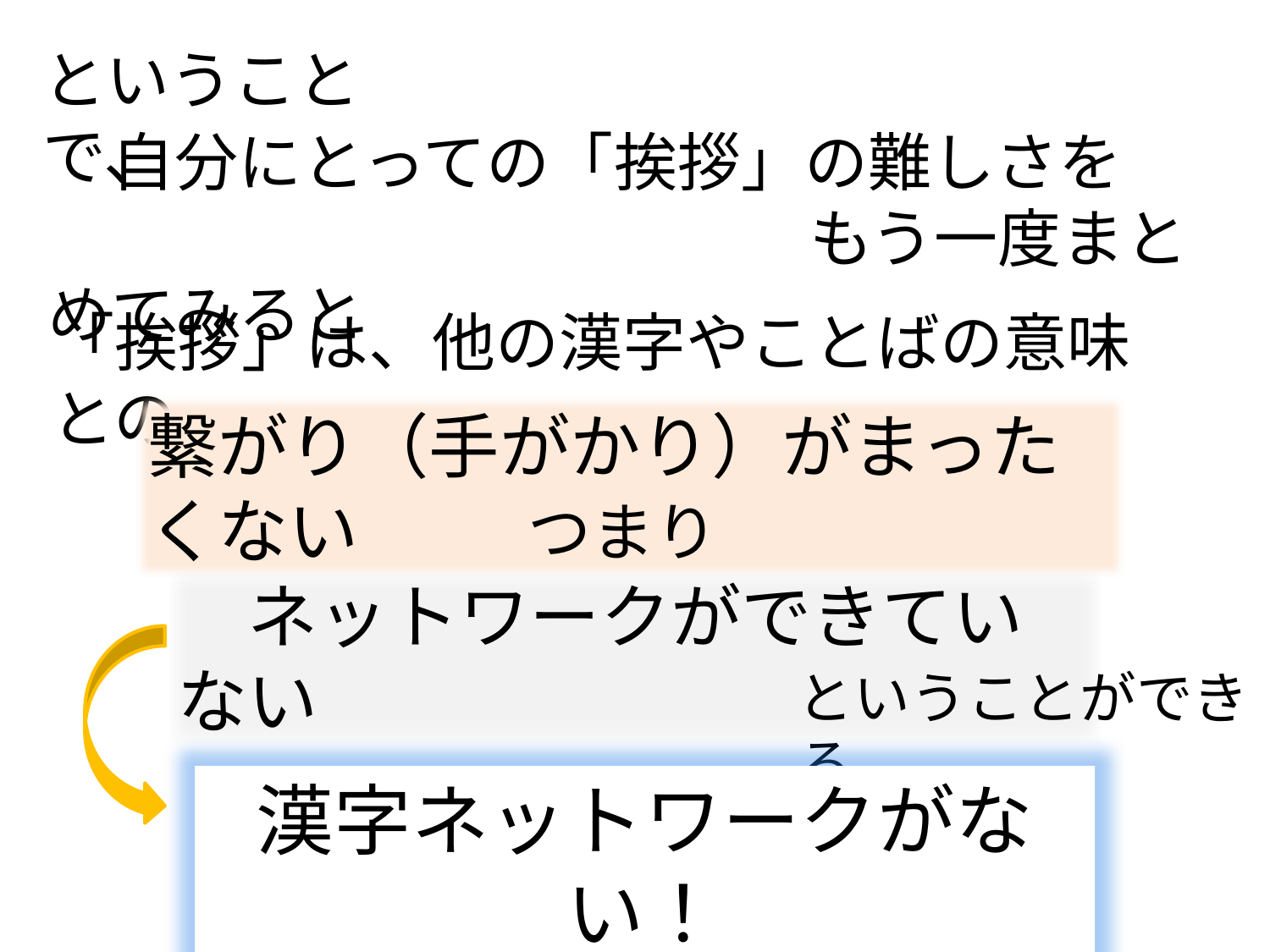

ということで、
　自分にとっての「挨拶」の難しさを
　　　　　　　　　　　　もう一度まとめてみると
「挨拶」は、他の漢字やことばの意味との
繋がり（手がかり）がまったくない
つまり
　ネットワークができていない

ということができる
漢字ネットワークがない！